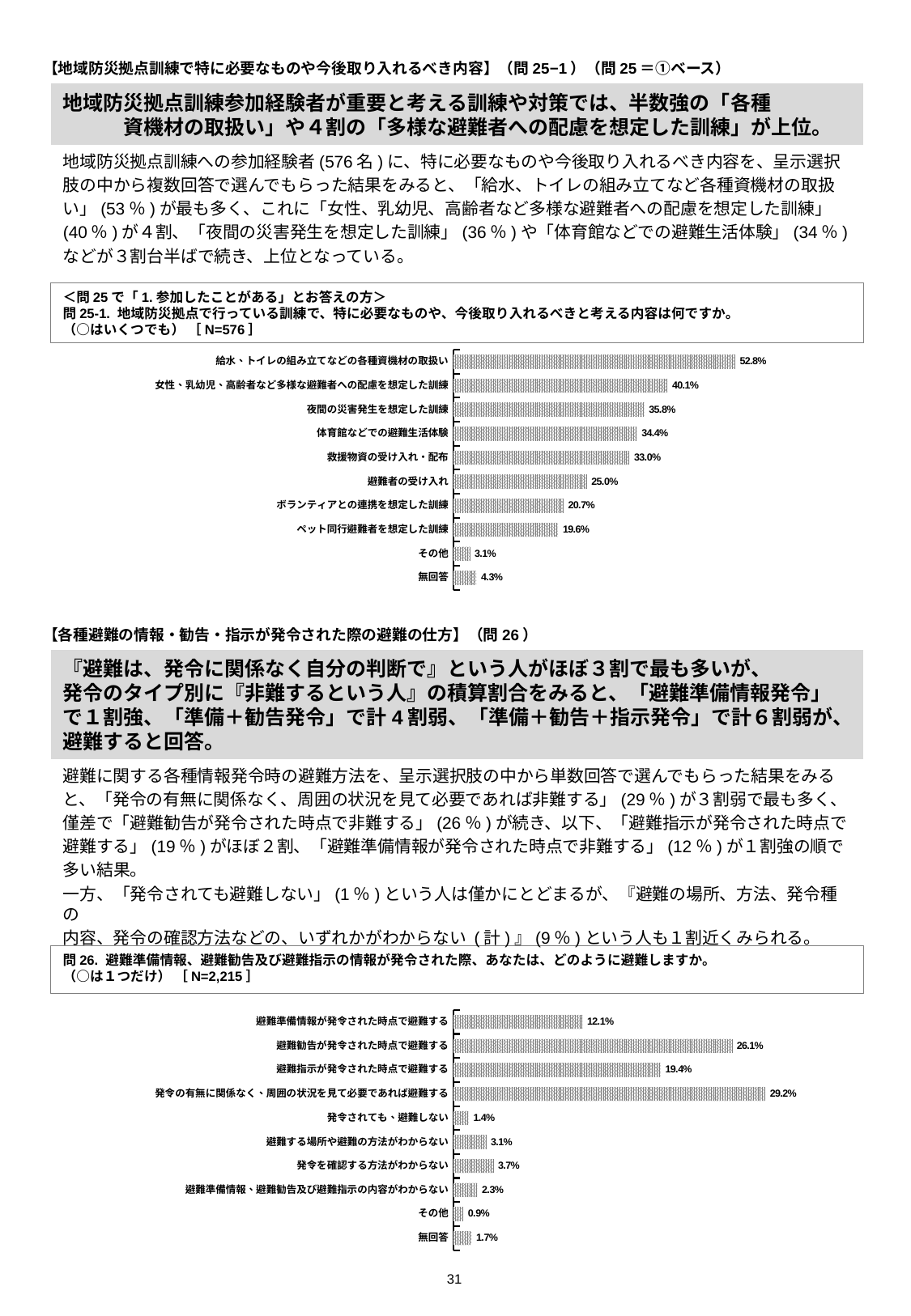

【地域防災拠点訓練で特に必要なものや今後取り入れるべき内容】（問25−1）（問25＝①ベース）
# 地域防災拠点訓練参加経験者が重要と考える訓練や対策では、半数強の「各種 　　　資機材の取扱い」や４割の「多様な避難者への配慮を想定した訓練」が上位。
地域防災拠点訓練への参加経験者(576名)に、特に必要なものや今後取り入れるべき内容を、呈示選択
肢の中から複数回答で選んでもらった結果をみると、「給水、トイレの組み立てなど各種資機材の取扱
い」(53％)が最も多く、これに「女性、乳幼児、高齢者など多様な避難者への配慮を想定した訓練」
(40％)が４割、「夜間の災害発生を想定した訓練」(36％)や「体育館などでの避難生活体験」(34％)
などが３割台半ばで続き、上位となっている。
＜問25で「1.参加したことがある」とお答えの方＞
問25-1. 地域防災拠点で行っている訓練で、特に必要なものや、今後取り入れるべきと考える内容は何ですか。
（○はいくつでも） ［N=576］

### Chart

| Category |  |
|---|---|
| 給水、トイレの組み立てなどの各種資機材の取扱い | 0.527777777777778 |
| 女性、乳幼児、高齢者など多様な避難者への配慮を想定した訓練 | 0.401041666666667 |
| 夜間の災害発生を想定した訓練 | 0.357638888888889 |
| 体育館などでの避難生活体験 | 0.34375 |
| 救援物資の受け入れ・配布 | 0.329861111111111 |
| 避難者の受け入れ | 0.25 |
| ボランティアとの連携を想定した訓練 | 0.206597222222222 |
| ペット同行避難者を想定した訓練 | 0.196180555555556 |
| その他 | 0.03125 |
| 無回答 | 0.0434027777777778 |
【各種避難の情報・勧告・指示が発令された際の避難の仕方】（問26）
『避難は、発令に関係なく自分の判断で』という人がほぼ３割で最も多いが、
発令のタイプ別に『非難するという人』の積算割合をみると、「避難準備情報発令」で１割強、「準備＋勧告発令」で計4割弱、「準備＋勧告＋指示発令」で計６割弱が、避難すると回答。
避難に関する各種情報発令時の避難方法を、呈示選択肢の中から単数回答で選んでもらった結果をみる
と、「発令の有無に関係なく、周囲の状況を見て必要であれば非難する」(29％)が３割弱で最も多く、
僅差で「避難勧告が発令された時点で非難する」(26％)が続き、以下、「避難指示が発令された時点で
避難する」(19％)がほぼ２割、「避難準備情報が発令された時点で非難する」(12％)が１割強の順で
多い結果。
一方、「発令されても避難しない」(1％)という人は僅かにとどまるが、『避難の場所、方法、発令種の
内容、発令の確認方法などの、いずれかがわからない (計)』(9％)という人も１割近くみられる。
問26. 避難準備情報、避難勧告及び避難指示の情報が発令された際、あなたは、どのように避難しますか。
（○は１つだけ） ［N=2,215］

### Chart

| Category |  |
|---|---|
| 避難準備情報が発令された時点で避難する | 0.120993227990971 |
| 避難勧告が発令された時点で避難する | 0.260948081264108 |
| 避難指示が発令された時点で避難する | 0.194130925507901 |
| 発令の有無に関係なく、周囲の状況を見て必要であれば避難する | 0.292099322799097 |
| 発令されても、避難しない | 0.0144469525959368 |
| 避難する場所や避難の方法がわからない | 0.0306997742663657 |
| 発令を確認する方法がわからない | 0.0374717832957111 |
| 避難準備情報、避難勧告及び避難指示の内容がわからない | 0.0225733634311512 |
| その他 | 0.00948081264108352 |
| 無回答 | 0.0171557562076749 |
31